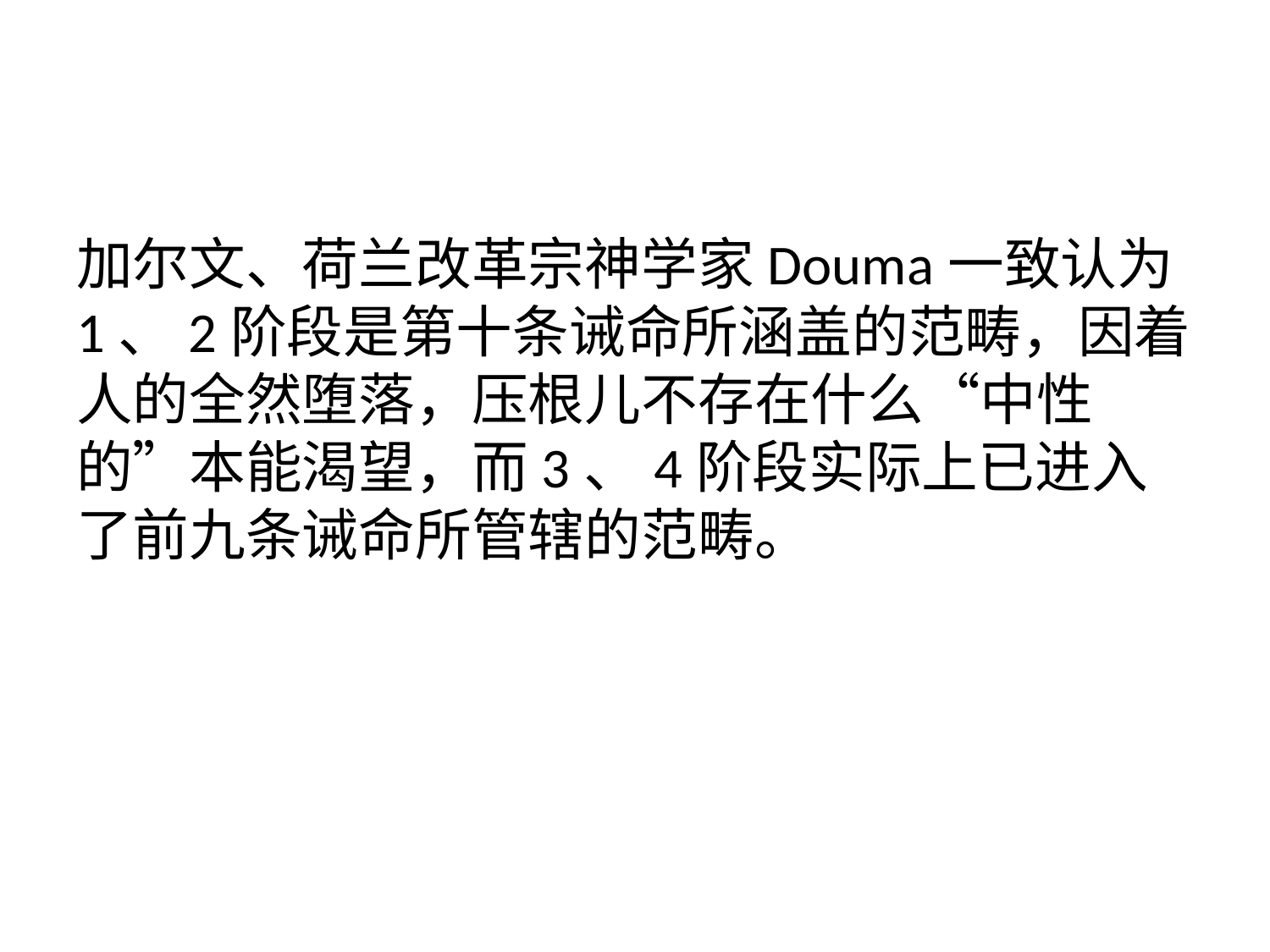

#
加尔文、荷兰改革宗神学家Douma一致认为1、2阶段是第十条诫命所涵盖的范畴，因着人的全然堕落，压根儿不存在什么“中性的”本能渴望，而3、4阶段实际上已进入了前九条诫命所管辖的范畴。